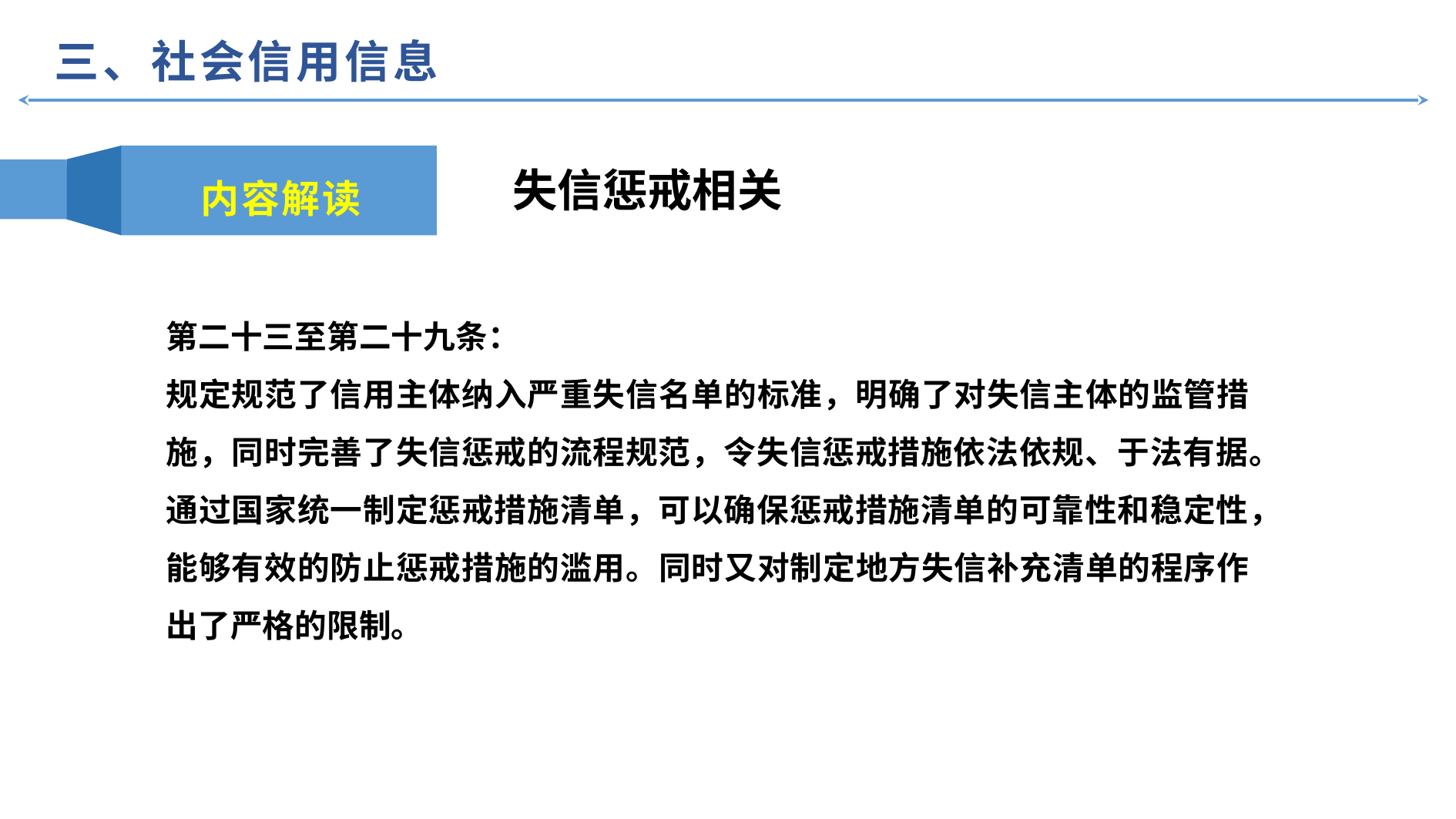

三、社会信用信息

内容解读
失信惩戒相关
第二十三至第二十九条：
规定规范了信用主体纳入严重失信名单的标准，明确了对失信主体的监管措施，同时完善了失信惩戒的流程规范，令失信惩戒措施依法依规、于法有据。通过国家统一制定惩戒措施清单，可以确保惩戒措施清单的可靠性和稳定性，能够有效的防止惩戒措施的滥用。同时又对制定地方失信补充清单的程序作出了严格的限制。